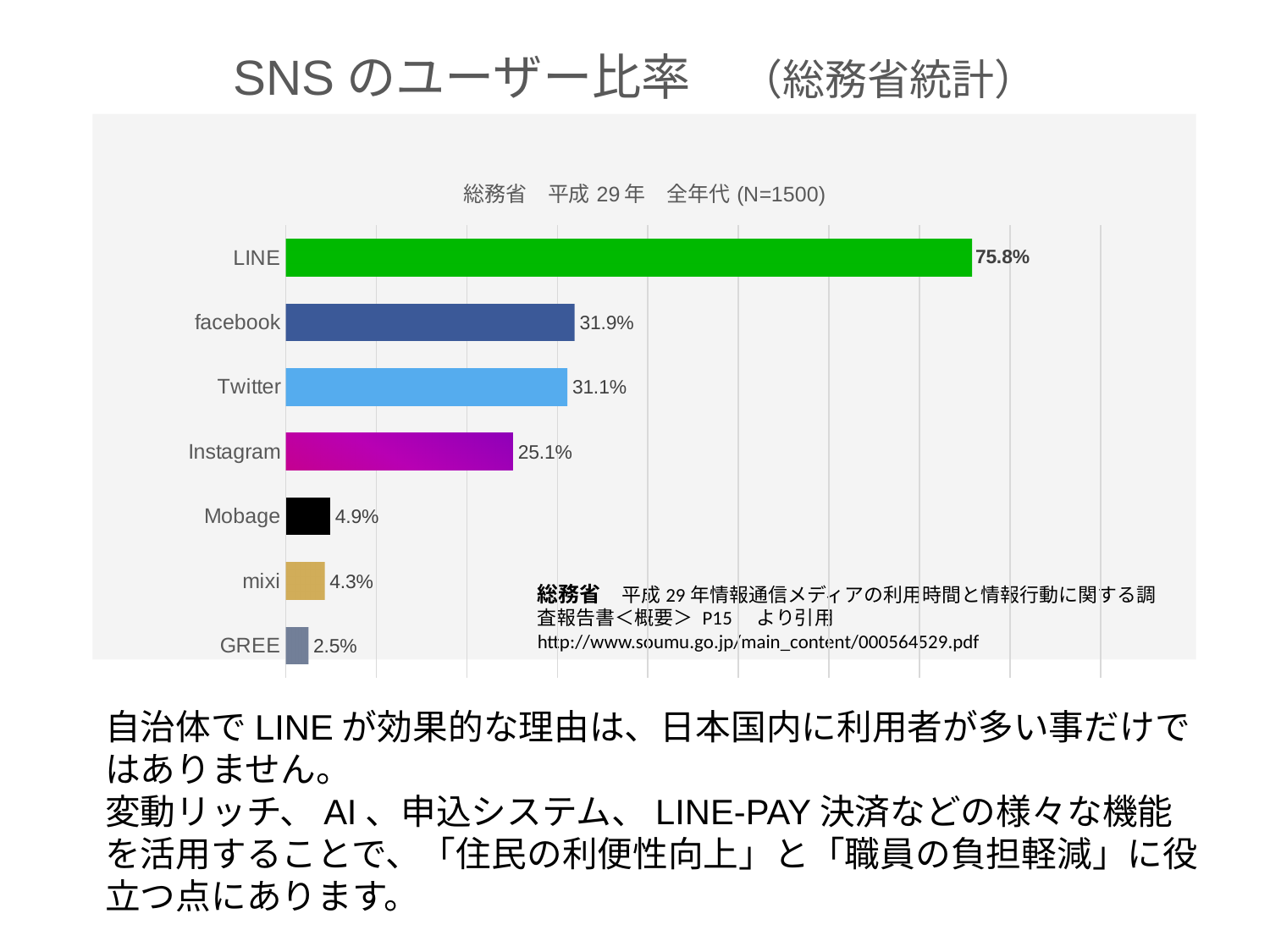

SNSのユーザー比率　（総務省統計）

### Chart: 総務省　平成29年　全年代(N=1500)

| Category | 平成29　全年代(N=1500) |
|---|---|
| GREE | 0.025 |
| mixi | 0.043 |
| Mobage | 0.049 |
| Instagram | 0.251 |
| Twitter | 0.311 |
| facebook | 0.319 |
| LINE | 0.758 |
総務省　平成29年情報通信メディアの利用時間と情報行動に関する調査報告書＜概要＞ P15　より引用
http://www.soumu.go.jp/main_content/000564529.pdf
自治体でLINEが効果的な理由は、日本国内に利用者が多い事だけではありません。
変動リッチ、AI、申込システム、LINE‐PAY決済などの様々な機能を活用することで、「住民の利便性向上」と「職員の負担軽減」に役立つ点にあります。